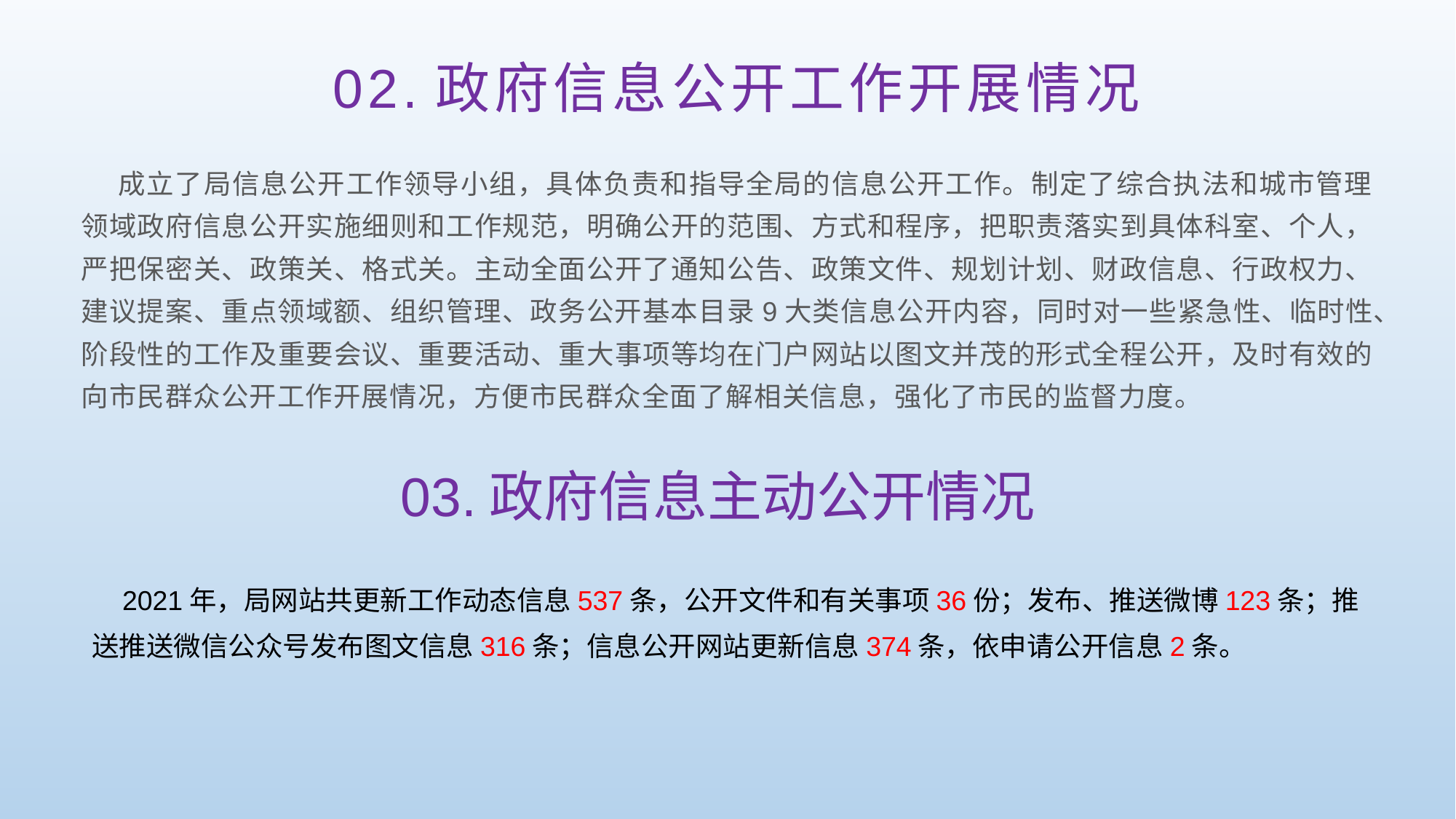

02.政府信息公开工作开展情况
    成立了局信息公开工作领导小组，具体负责和指导全局的信息公开工作。制定了综合执法和城市管理领域政府信息公开实施细则和工作规范，明确公开的范围、方式和程序，把职责落实到具体科室、个人，严把保密关、政策关、格式关。主动全面公开了通知公告、政策文件、规划计划、财政信息、行政权力、建议提案、重点领域额、组织管理、政务公开基本目录9大类信息公开内容，同时对一些紧急性、临时性、阶段性的工作及重要会议、重要活动、重大事项等均在门户网站以图文并茂的形式全程公开，及时有效的向市民群众公开工作开展情况，方便市民群众全面了解相关信息，强化了市民的监督力度。
03.政府信息主动公开情况
    2021年，局网站共更新工作动态信息537条，公开文件和有关事项36份；发布、推送微博123条；推送推送微信公众号发布图文信息316条；信息公开网站更新信息374条，依申请公开信息2条。